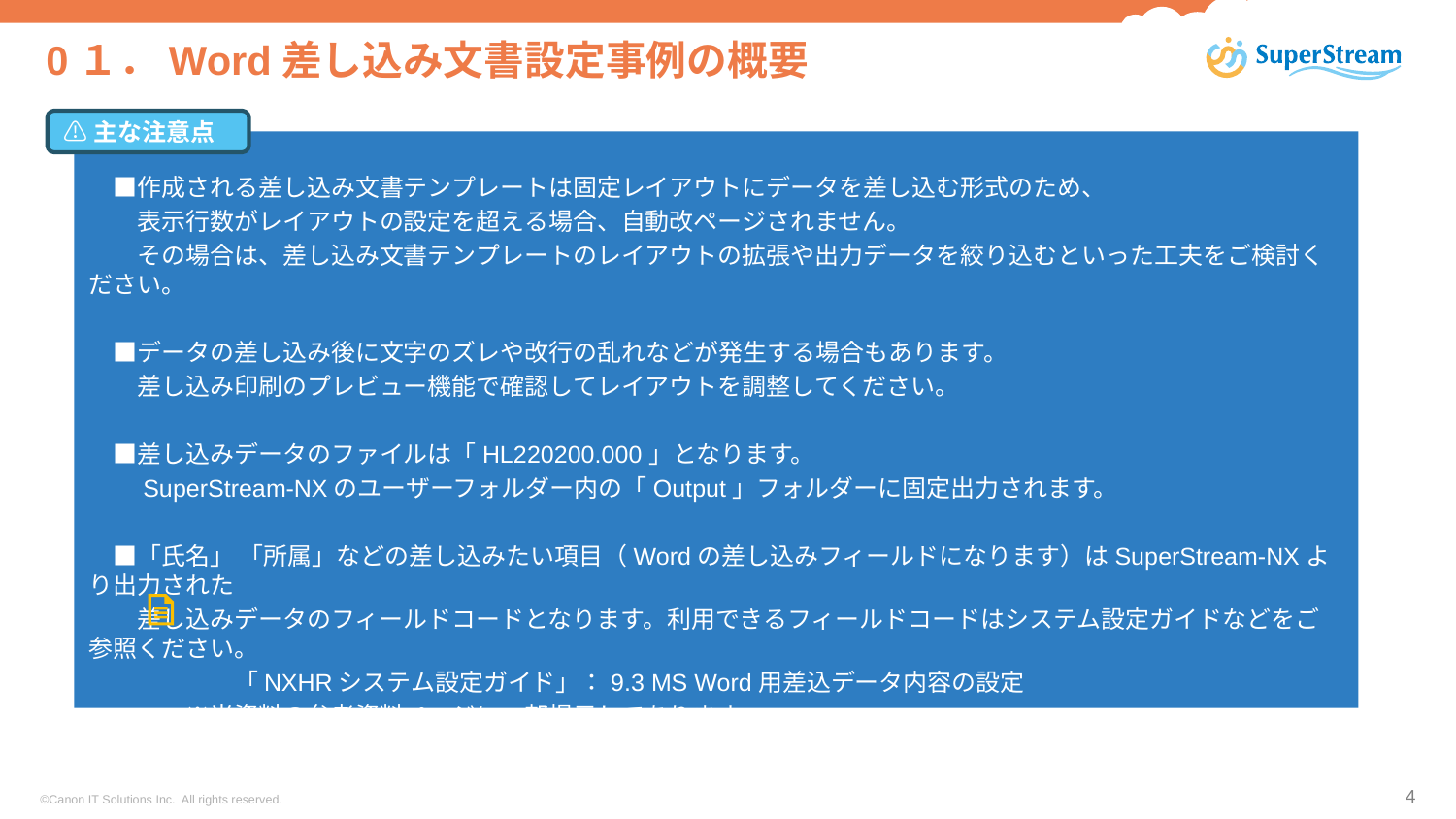

# 0１．Word差し込み文書設定事例の概要
⚠️主な注意点

　■作成される差し込み文書テンプレートは固定レイアウトにデータを差し込む形式のため、
　　表示行数がレイアウトの設定を超える場合、自動改ページされません。
　　その場合は、差し込み文書テンプレートのレイアウトの拡張や出力データを絞り込むといった工夫をご検討ください。

　■データの差し込み後に文字のズレや改行の乱れなどが発生する場合もあります。
　　差し込み印刷のプレビュー機能で確認してレイアウトを調整してください。

　■差し込みデータのファイルは「HL220200.000」となります。
　　SuperStream-NXのユーザーフォルダー内の「Output」フォルダーに固定出力されます。

　■「氏名」 「所属」などの差し込みたい項目（Wordの差し込みフィールドになります）はSuperStream-NXより出力された
　　差し込みデータのフィールドコードとなります。利用できるフィールドコードはシステム設定ガイドなどをご参照ください。
　　　　　　「NXHRシステム設定ガイド」：9.3 MS Word用差込データ内容の設定
　　　　※当資料の参考資料ページに一部掲示してあります。

©Canon IT Solutions Inc.  All rights reserved.
4